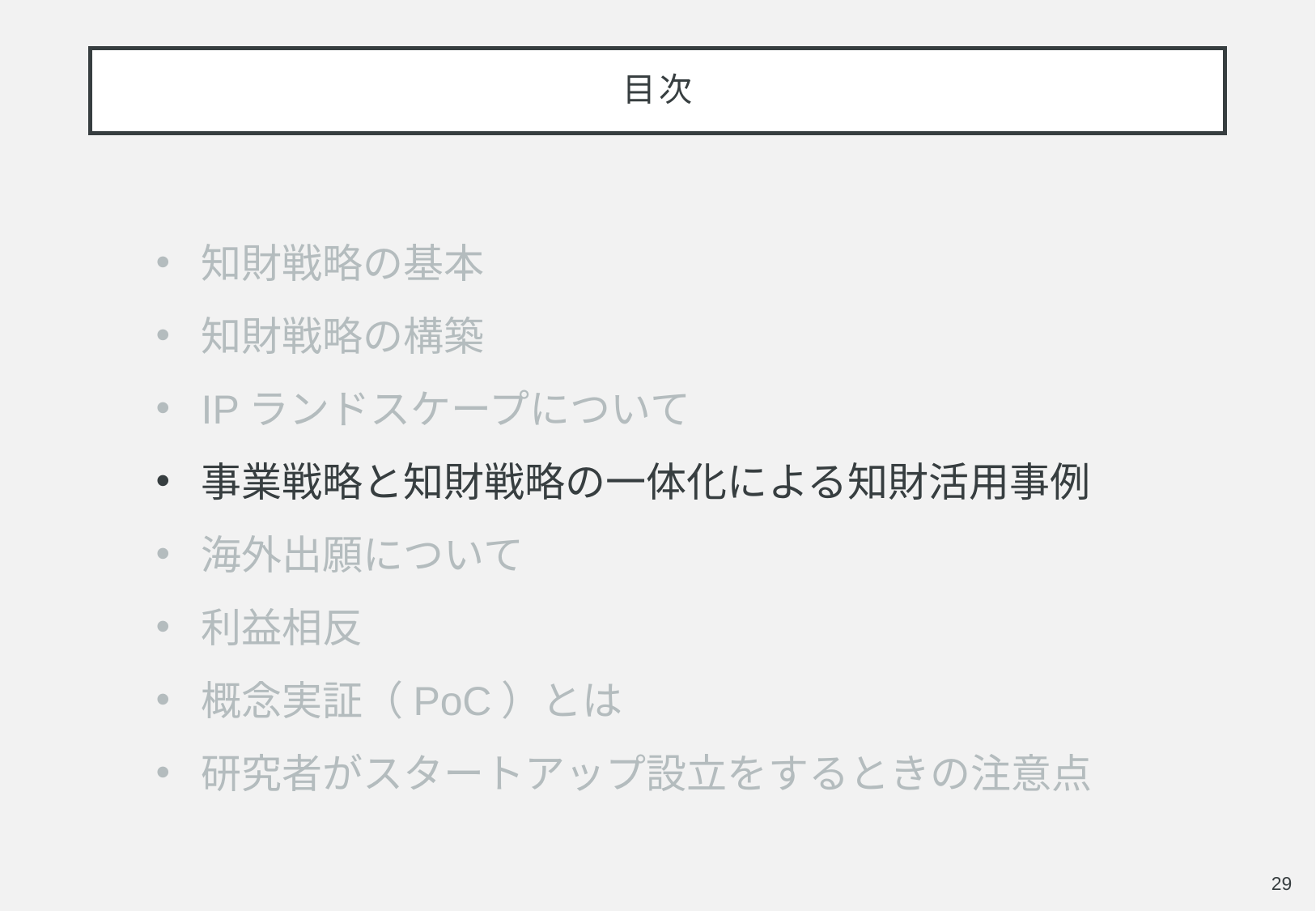

# 目次
知財戦略の基本
知財戦略の構築
IPランドスケープについて
事業戦略と知財戦略の一体化による知財活用事例
海外出願について
利益相反
概念実証（PoC）とは
研究者がスタートアップ設立をするときの注意点
29